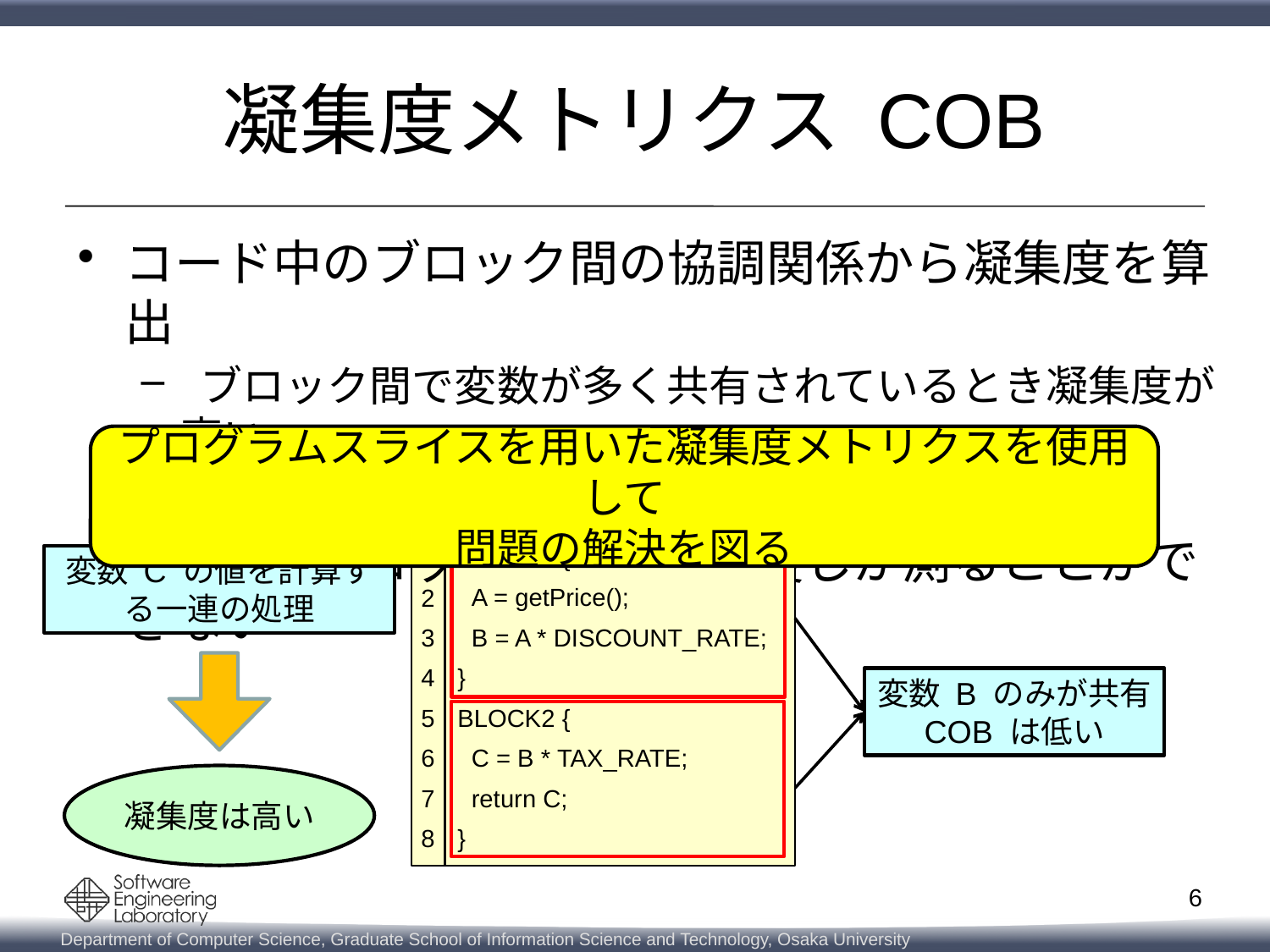

# 凝集度メトリクス COB
コード中のブロック間の協調関係から凝集度を算出
 ブロック間で変数が多く共有されているとき凝集度が高い
 計算が容易である
問題点:ブロック単位の凝集度しか測ることができない

プログラムスライスを用いた凝集度メトリクスを使用して
問題の解決を図る
1
2
3
4
5
6
7
8
BLOCK1 {
  A = getPrice();
  B = A * DISCOUNT_RATE;
}
BLOCK2 {
  C = B * TAX_RATE;
  return C;
}

変数 C の値を計算する一連の処理
変数 B のみが共有
COB は低い

凝集度は高い
6